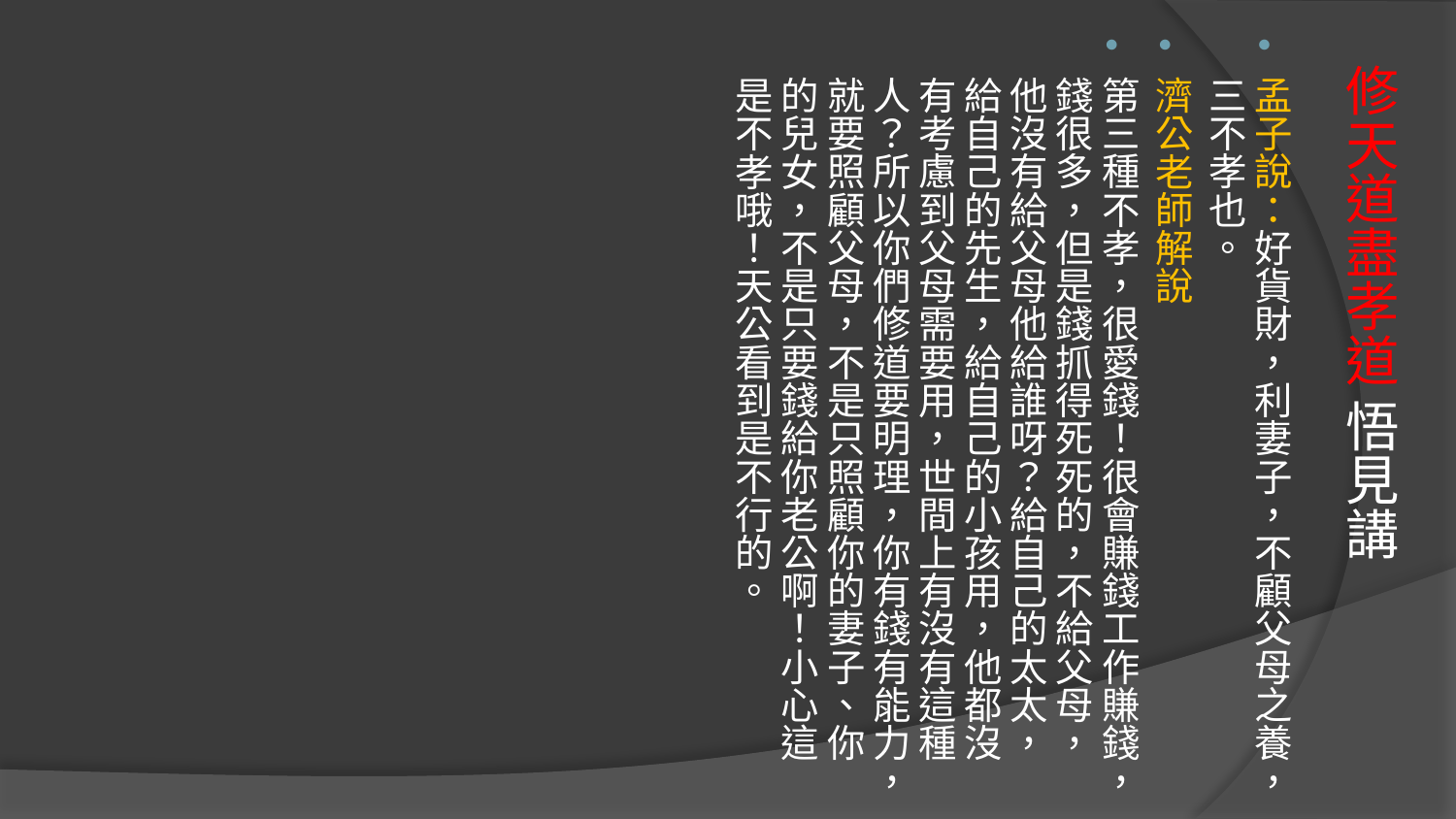

孟子說：好貨財，利妻子，不顧父母之養，三不孝也。
濟公老師解說
第三種不孝，很愛錢！很會賺錢工作賺錢，錢很多，但是錢抓得死死的，不給父母，他沒有給父母他給誰呀？給自己的太太，給自己的先生，給自己的小孩用，他都沒有考慮到父母需要用，世間上有沒有這種人？所以你們修道要明理，你有錢有能力，就要照顧父母，不是只照顧你的妻子、你的兒女，不是只要錢給你老公啊！小心這是不孝哦！天公看到是不行的。

# 修天道盡孝道 悟見講